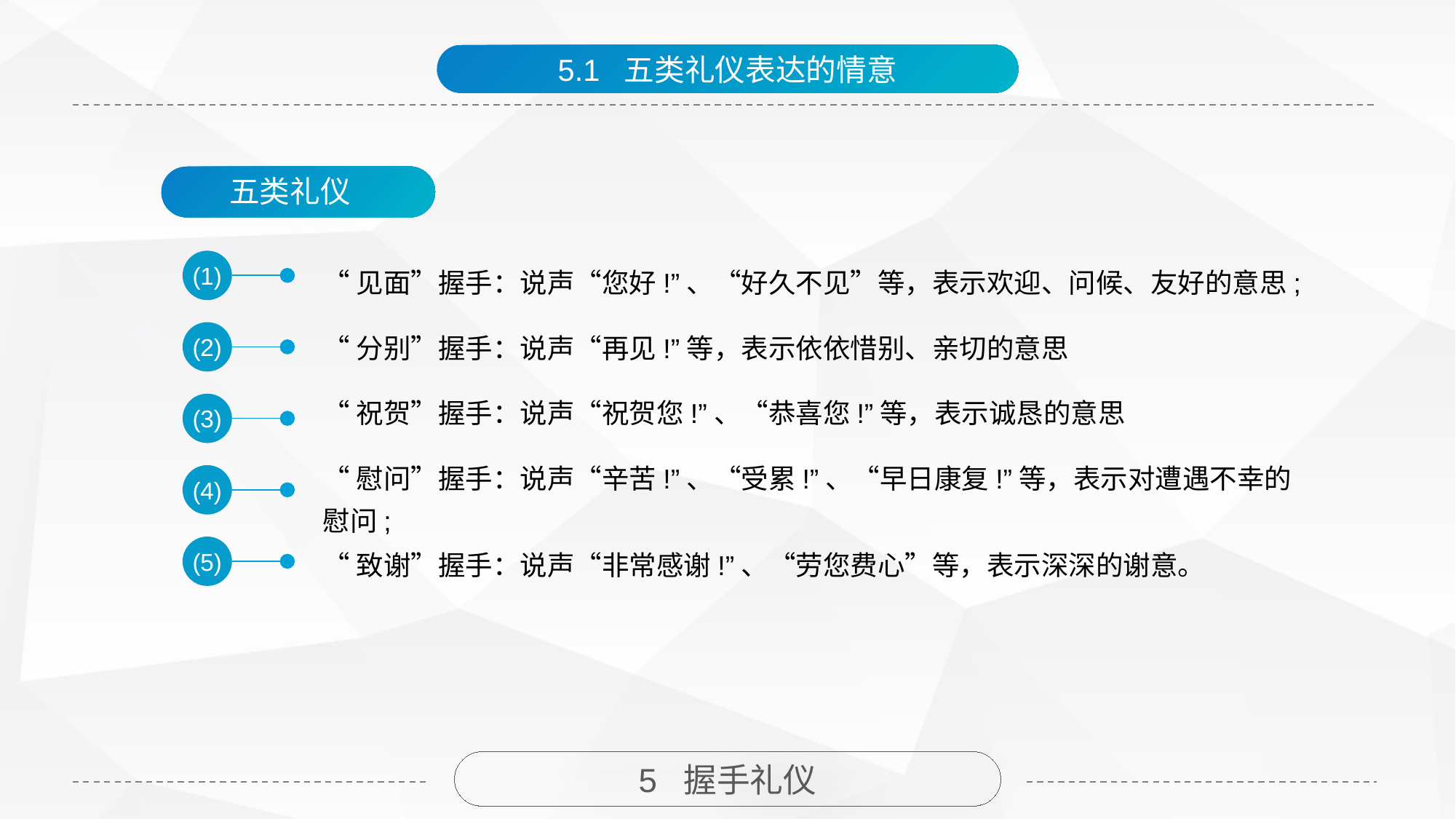

5.1  五类礼仪表达的情意

五类礼仪
(1)
“见面”握手：说声“您好!”、“好久不见”等，表示欢迎、问候、友好的意思;
“分别”握手：说声“再见!”等，表示依依惜别、亲切的意思
(2)
“祝贺”握手：说声“祝贺您!”、“恭喜您!”等，表示诚恳的意思
(3)
“慰问”握手：说声“辛苦!”、“受累!”、“早日康复!”等，表示对遭遇不幸的   慰问;
(4)
(5)
“致谢”握手：说声“非常感谢!”、“劳您费心”等，表示深深的谢意。
5  握手礼仪